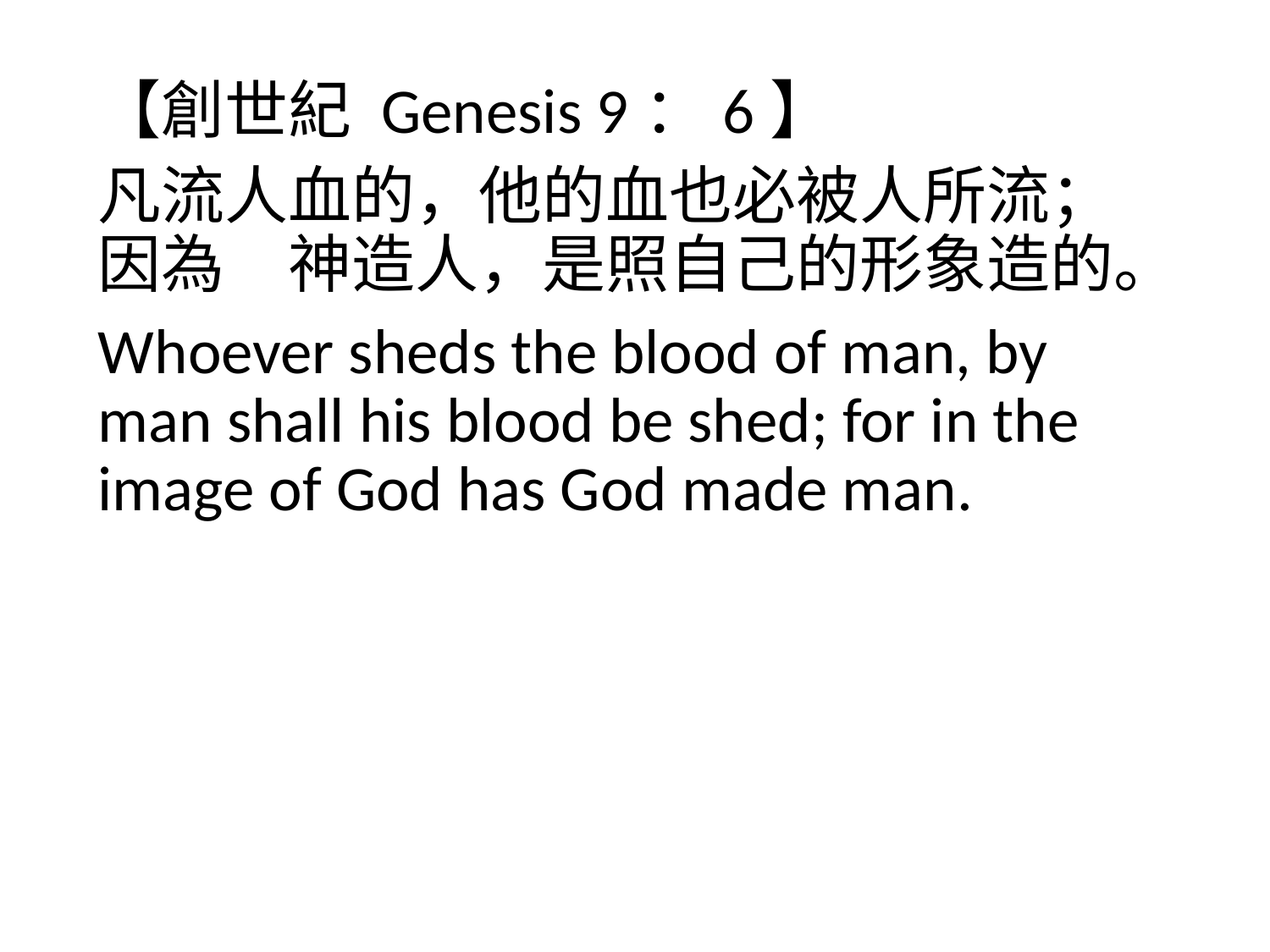

【創世紀 Genesis 9：6】
凡流人血的，他的血也必被人所流；因為　神造人，是照自己的形象造的。
Whoever sheds the blood of man, by man shall his blood be shed; for in the image of God has God made man.